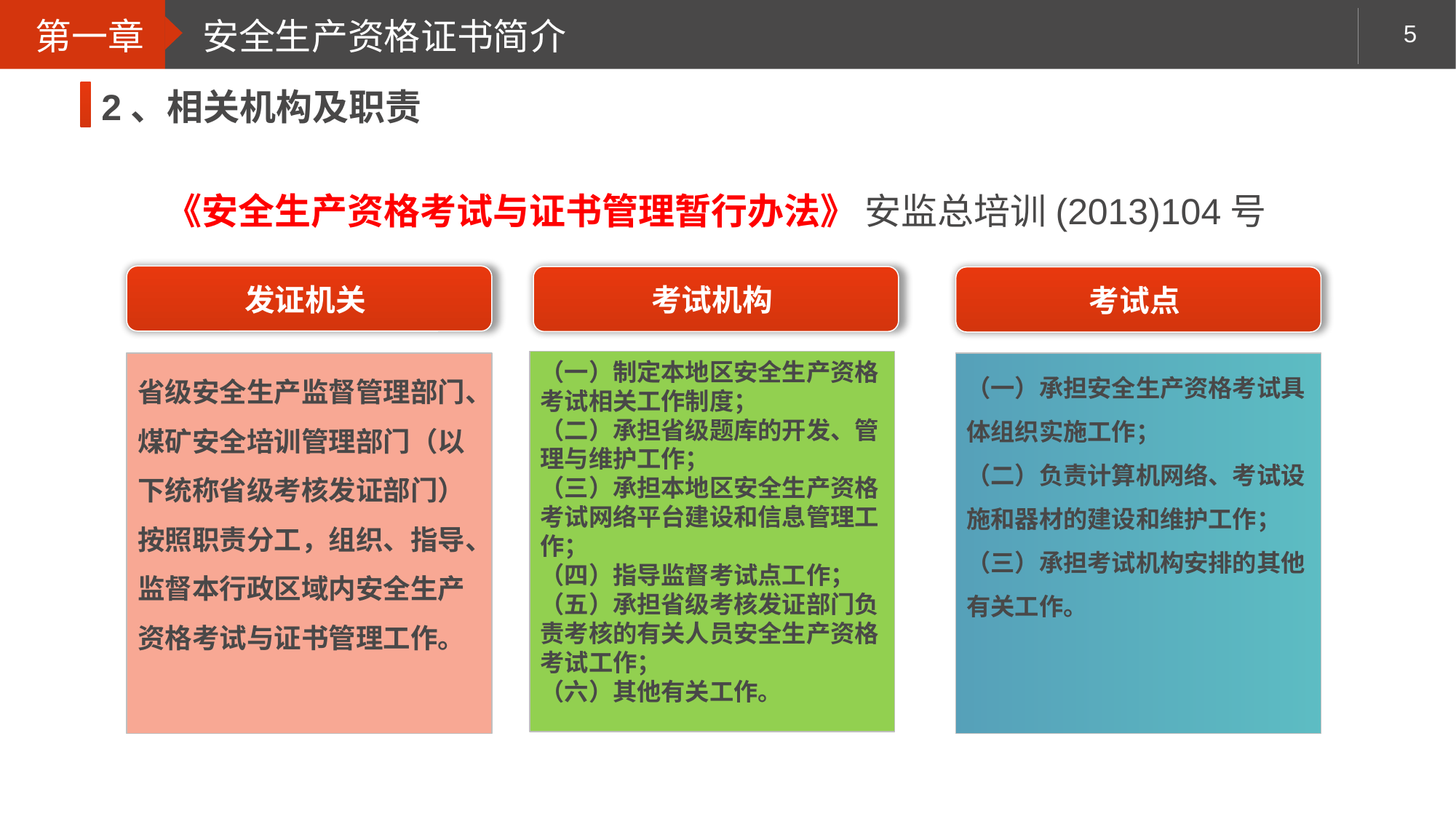

第一章
安全生产资格证书简介
2、相关机构及职责

《安全生产资格考试与证书管理暂行办法》 安监总培训(2013)104号

发证机关

考试机构

考试点
（一）制定本地区安全生产资格考试相关工作制度；
（二）承担省级题库的开发、管理与维护工作；
（三）承担本地区安全生产资格考试网络平台建设和信息管理工作；
（四）指导监督考试点工作；
（五）承担省级考核发证部门负责考核的有关人员安全生产资格考试工作；
（六）其他有关工作。
省级安全生产监督管理部门、煤矿安全培训管理部门（以下统称省级考核发证部门）按照职责分工，组织、指导、监督本行政区域内安全生产资格考试与证书管理工作。
（一）承担安全生产资格考试具体组织实施工作；
（二）负责计算机网络、考试设施和器材的建设和维护工作；
（三）承担考试机构安排的其他有关工作。